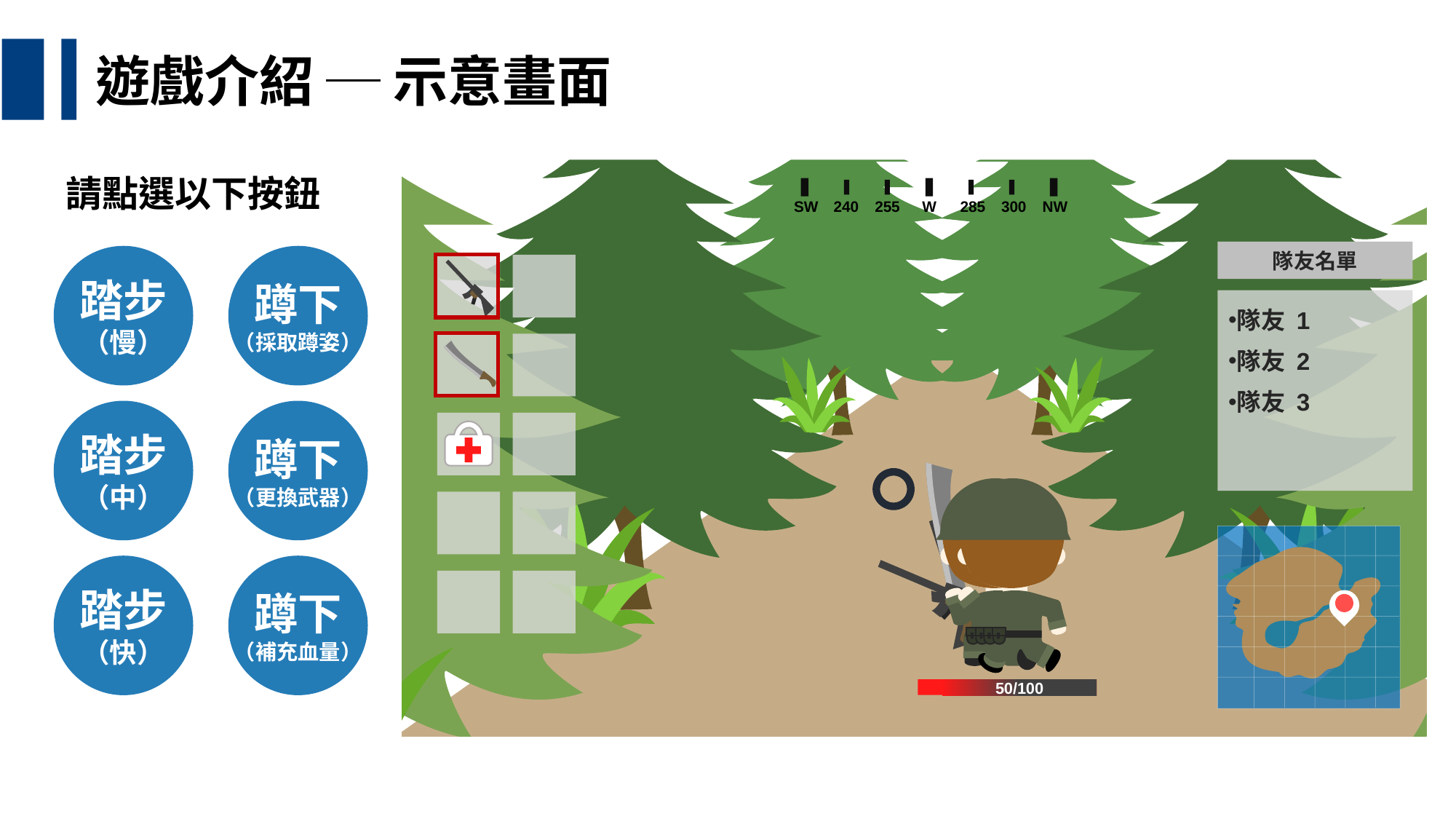

遊戲介紹 ─ 示意畫面

請點選以下按鈕

SW
240
255
W
285
300
NW
隊友名單
隊友 1
隊友 2
隊友 3
踏步
（慢）
蹲下
（採取蹲姿）

踏步
（中）
蹲下
（更換武器）

100/100

100/100

踏步
（快）
蹲下
（補充血量）

50/100